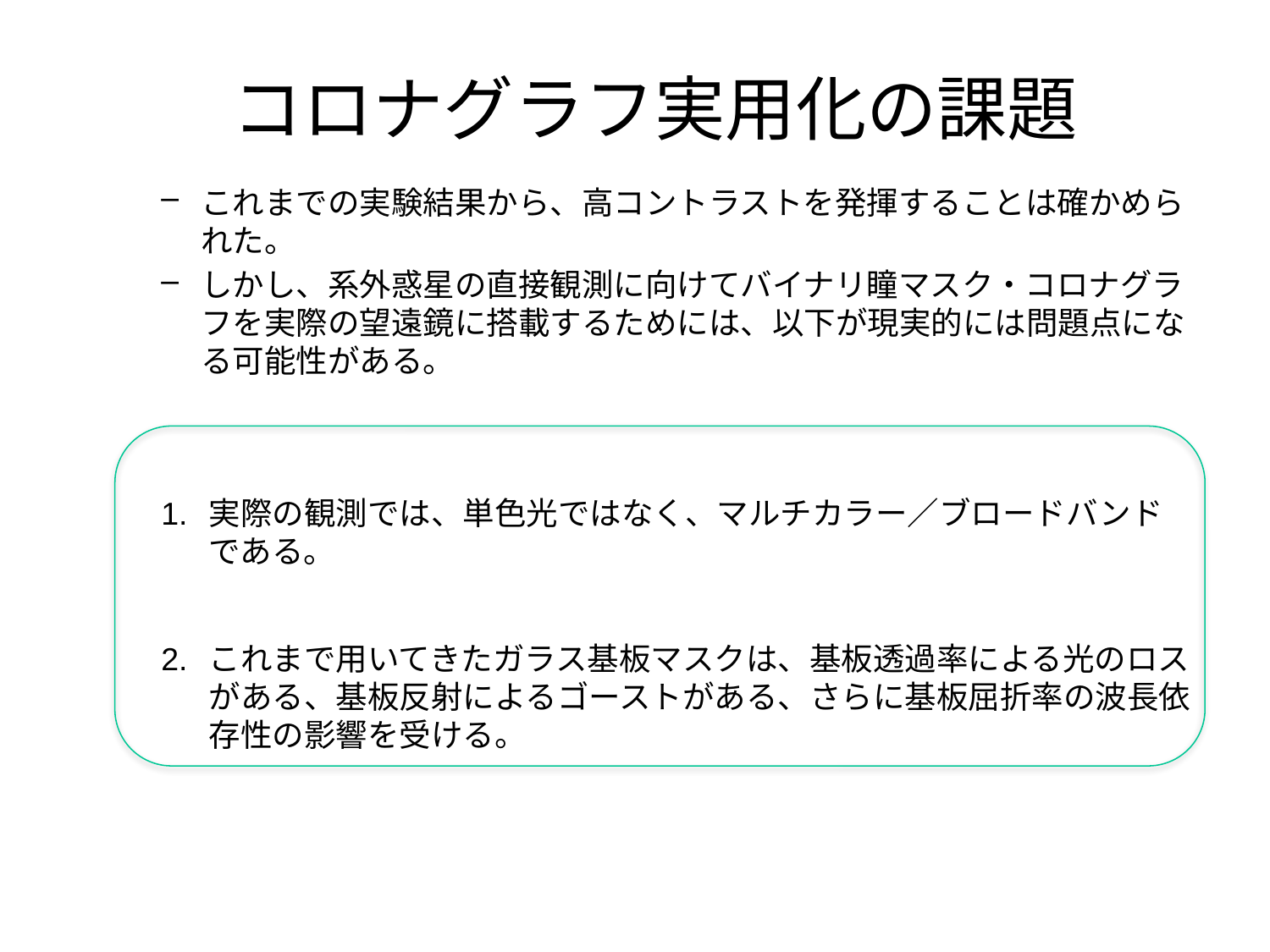

コロナグラフ実用化の課題
これまでの実験結果から、高コントラストを発揮することは確かめられた。
しかし、系外惑星の直接観測に向けてバイナリ瞳マスク・コロナグラフを実際の望遠鏡に搭載するためには、以下が現実的には問題点になる可能性がある。

実際の観測では、単色光ではなく、マルチカラー／ブロードバンドである。

これまで用いてきたガラス基板マスクは、基板透過率による光のロスがある、基板反射によるゴーストがある、さらに基板屈折率の波長依存性の影響を受ける。